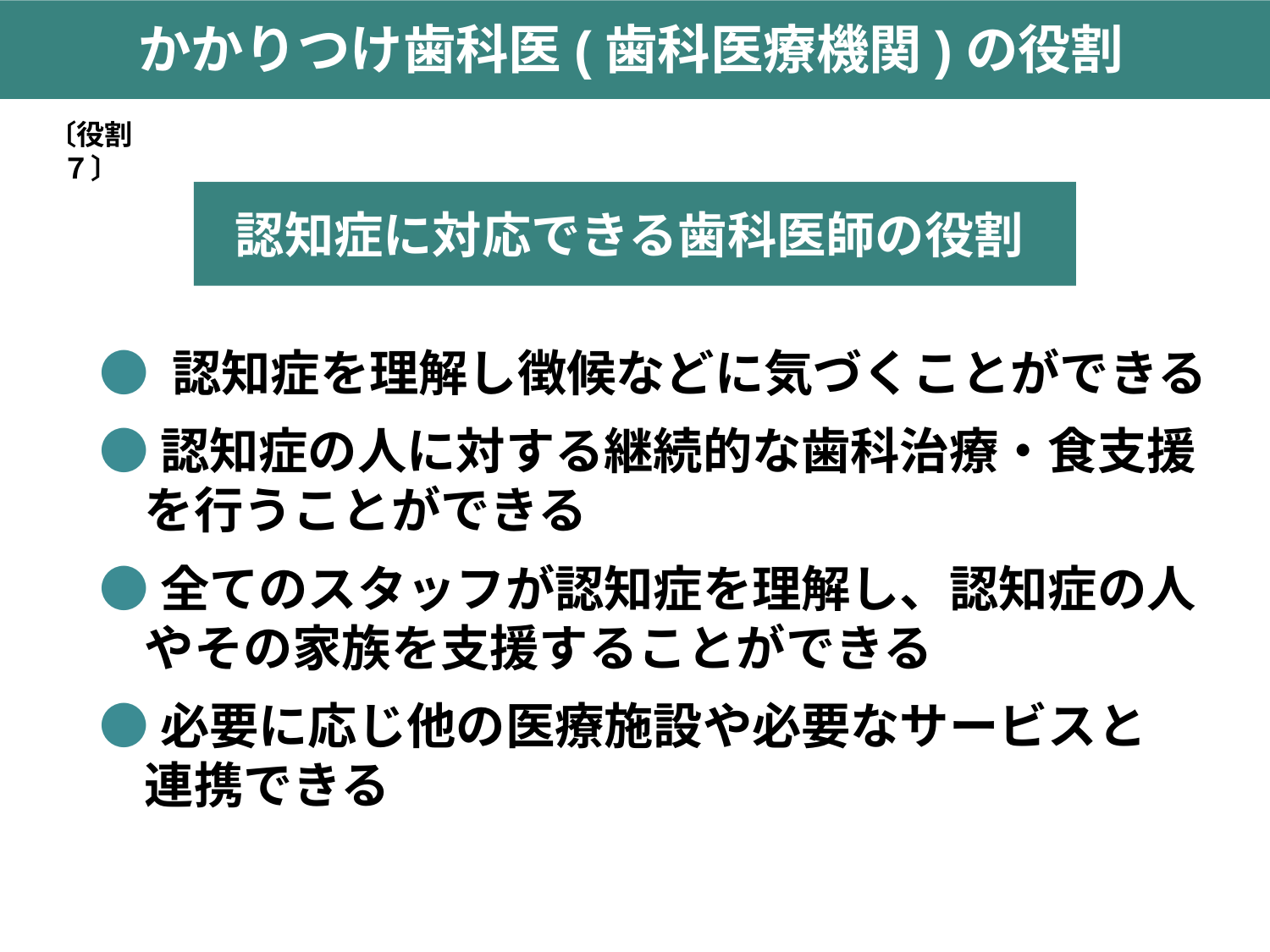

かかりつけ歯科医(歯科医療機関)の役割
〔役割７〕
認知症に対応できる歯科医師の役割
● 認知症を理解し徴候などに気づくことができる
● 認知症の人に対する継続的な歯科治療・食支援
    を行うことができる
● 全てのスタッフが認知症を理解し、認知症の人
    やその家族を支援することができる
● 必要に応じ他の医療施設や必要なサービスと
    連携できる